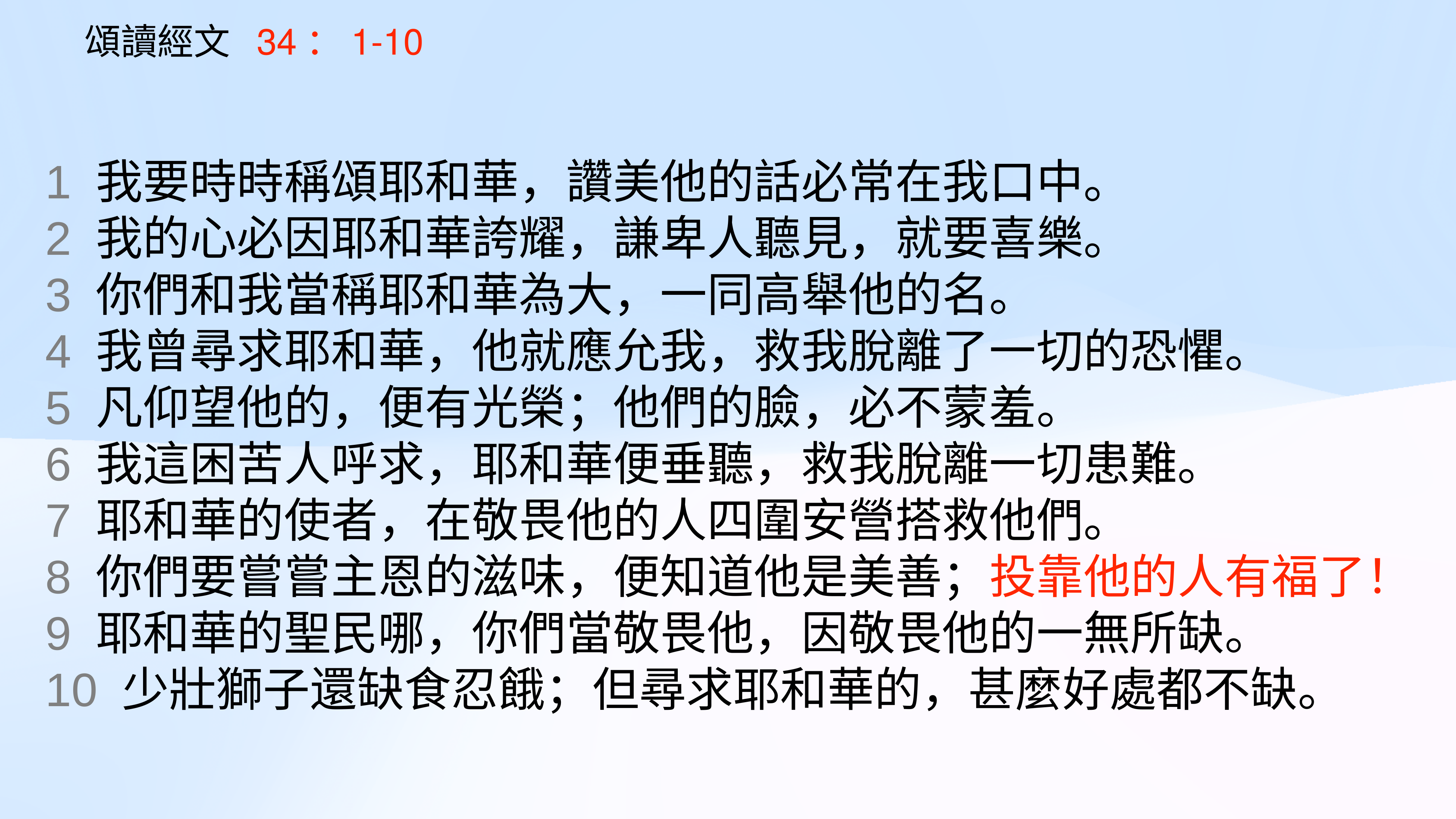

頌讀經文
34：1-10
1 我要時時稱頌耶和華，讚美他的話必常在我口中。
2 我的心必因耶和華誇耀，謙卑人聽見，就要喜樂。
3 你們和我當稱耶和華為大，一同高舉他的名。
4 我曾尋求耶和華，他就應允我，救我脫離了一切的恐懼。
5 凡仰望他的，便有光榮；他們的臉，必不蒙羞。
6 我這困苦人呼求，耶和華便垂聽，救我脫離一切患難。
7 耶和華的使者，在敬畏他的人四圍安營搭救他們。
8 你們要嘗嘗主恩的滋味，便知道他是美善；投靠他的人有福了！
9 耶和華的聖民哪，你們當敬畏他，因敬畏他的一無所缺。
10 少壯獅子還缺食忍餓；但尋求耶和華的，甚麼好處都不缺。